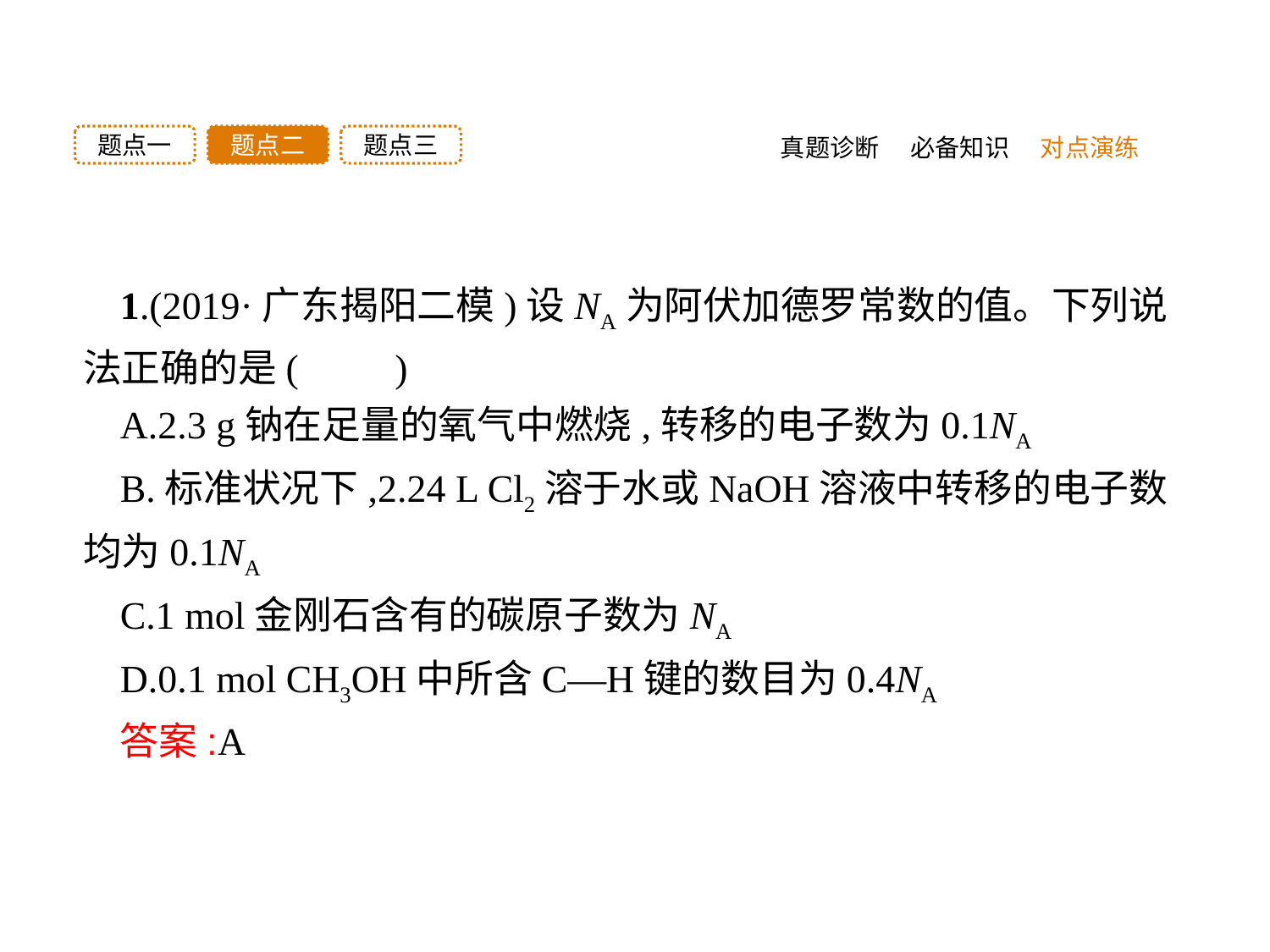

题点三
题点二
题点一
真题诊断
必备知识
对点演练
1.(2019·广东揭阳二模)设NA为阿伏加德罗常数的值。下列说法正确的是(　　)
A.2.3 g钠在足量的氧气中燃烧,转移的电子数为0.1NA
B.标准状况下,2.24 L Cl2溶于水或NaOH溶液中转移的电子数均为0.1NA
C.1 mol金刚石含有的碳原子数为NA
D.0.1 mol CH3OH中所含C—H键的数目为0.4NA
答案:A